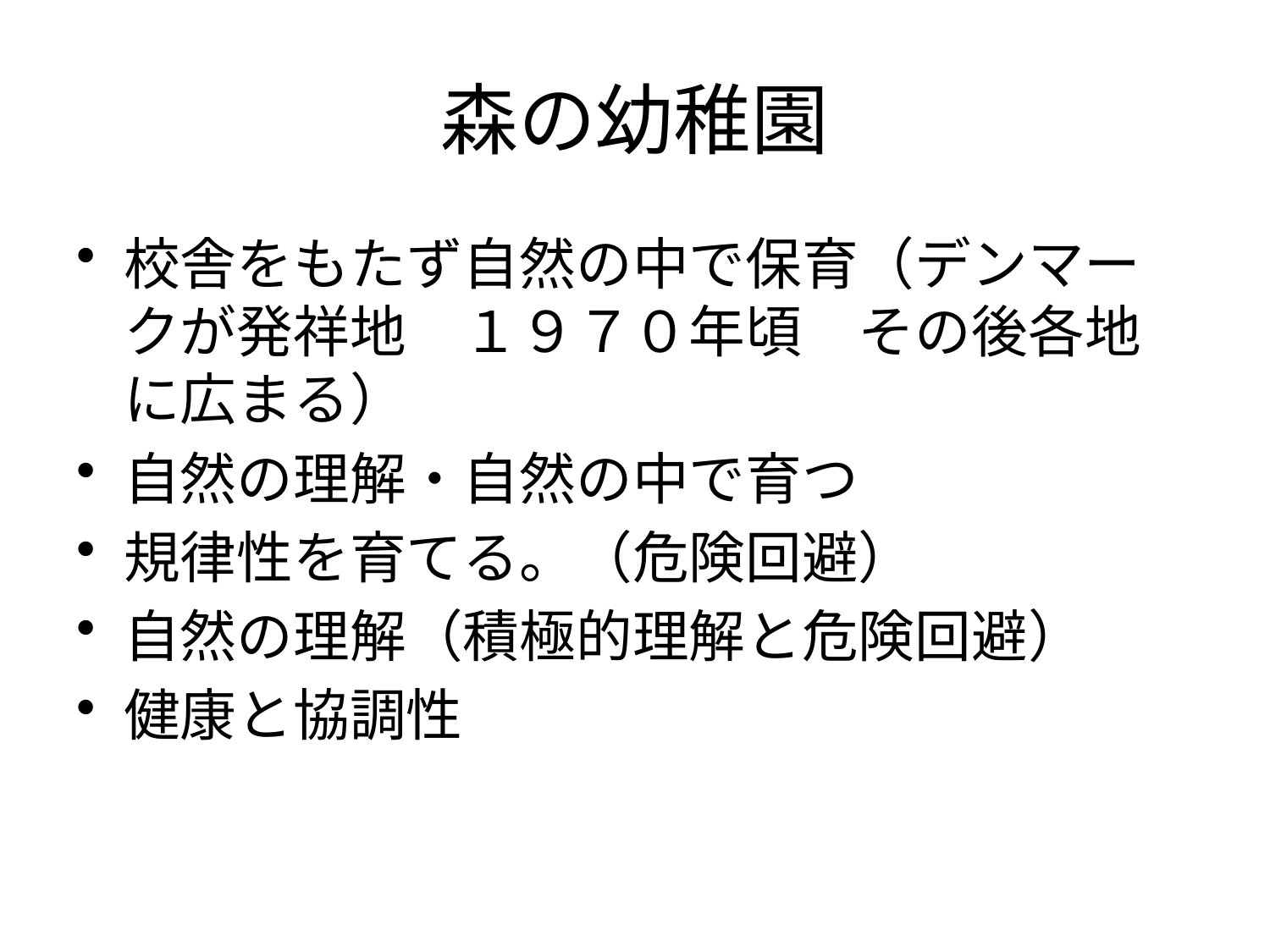

# 森の幼稚園
校舎をもたず自然の中で保育（デンマークが発祥地　１９７０年頃　その後各地に広まる）
自然の理解・自然の中で育つ
規律性を育てる。（危険回避）
自然の理解（積極的理解と危険回避）
健康と協調性